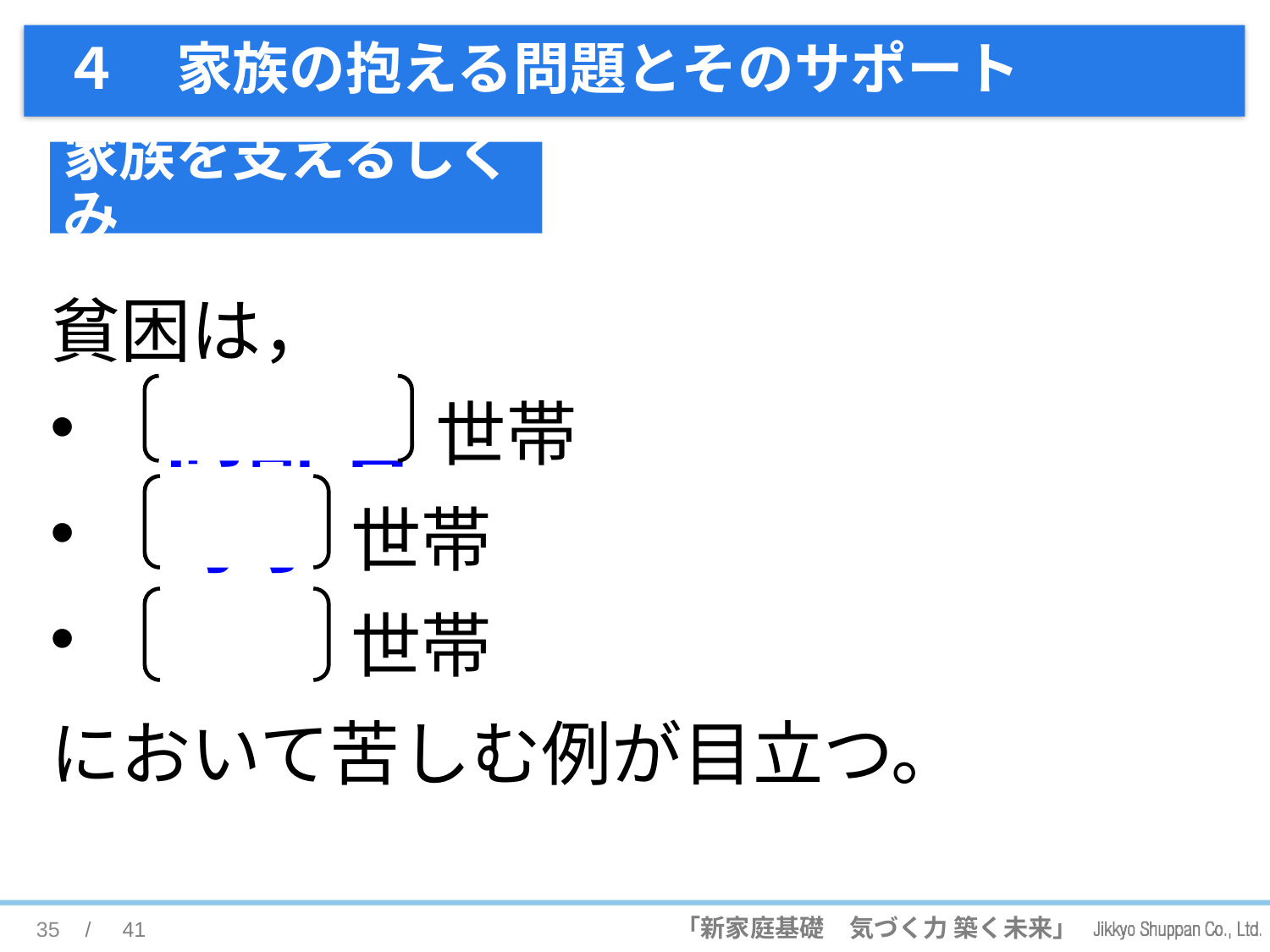

# ４　家族の抱える問題とそのサポート
家族を支えるしくみ
貧困は，
 高齢者 世帯
 母子 世帯
 失業 世帯
において苦しむ例が目立つ。

35